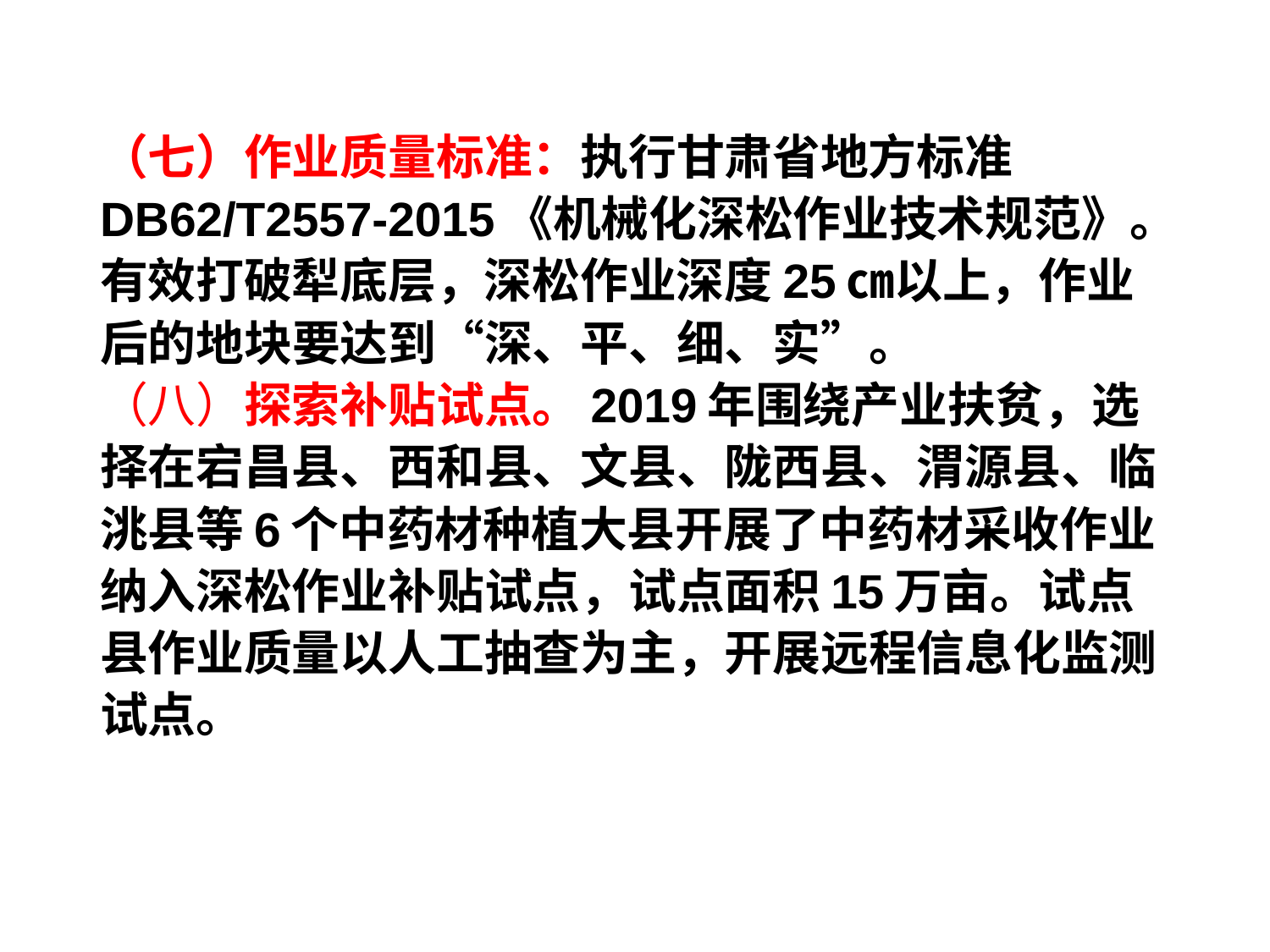

# （七）作业质量标准：执行甘肃省地方标准DB62/T2557-2015《机械化深松作业技术规范》。有效打破犁底层，深松作业深度25㎝以上，作业后的地块要达到“深、平、细、实”。 （八）探索补贴试点。2019年围绕产业扶贫，选择在宕昌县、西和县、文县、陇西县、渭源县、临洮县等6个中药材种植大县开展了中药材采收作业纳入深松作业补贴试点，试点面积15万亩。试点县作业质量以人工抽查为主，开展远程信息化监测试点。